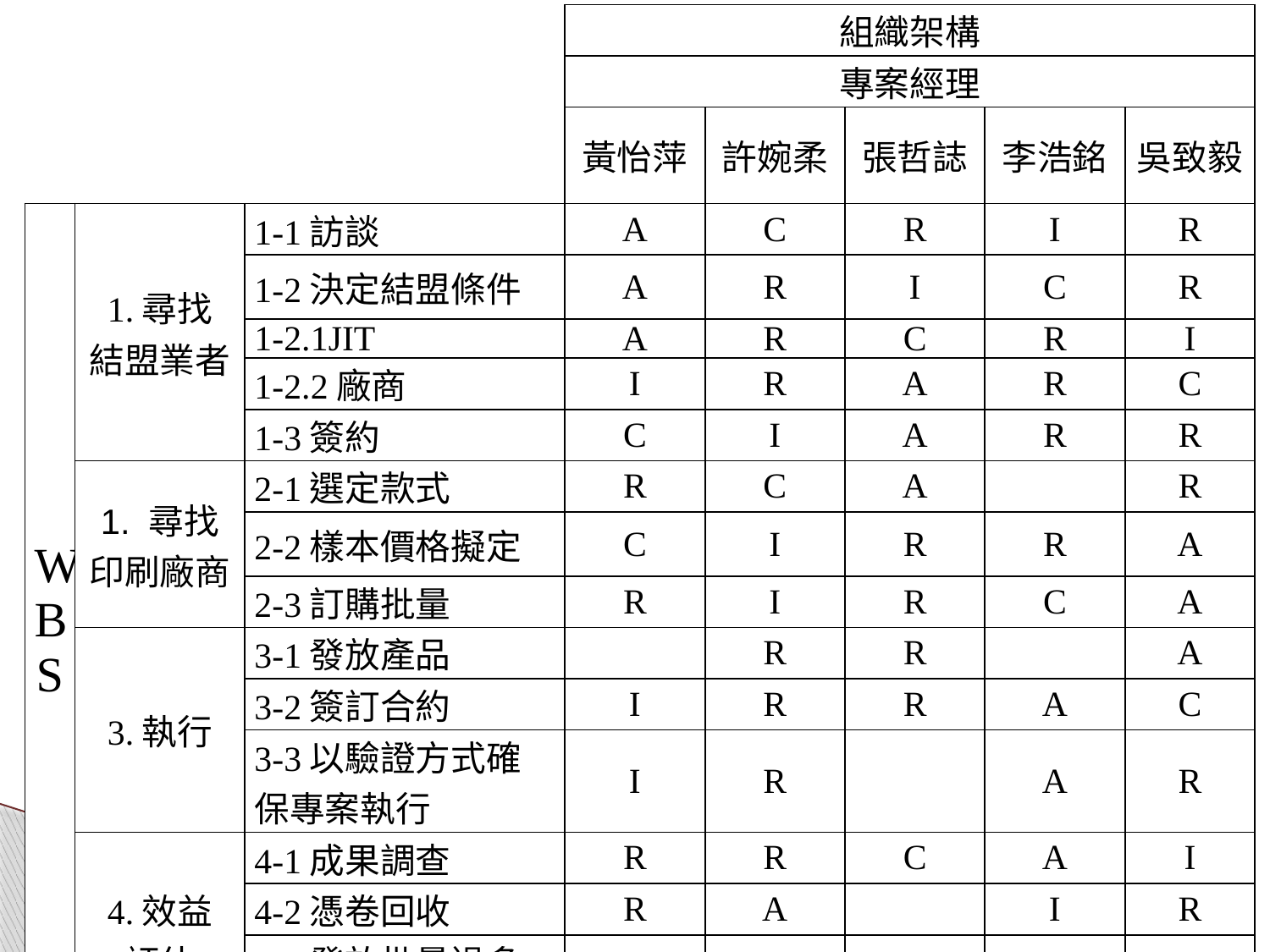

|  |  |  | 組織架構 |  |  |  |  |
| --- | --- | --- | --- | --- | --- | --- | --- |
|  |  |  | 專案經理 |  |  |  |  |
|  |  |  | 黃怡萍 | 許婉柔 | 張哲誌 | 李浩銘 | 吳致毅 |
| WBS | 1.尋找 結盟業者 | 1-1訪談 | A | C | R | I | R |
|  |  | 1-2決定結盟條件 | A | R | I | C | R |
|  |  | 1-2.1JIT | A | R | C | R | I |
|  |  | 1-2.2廠商 | I | R | A | R | C |
|  |  | 1-3簽約 | C | I | A | R | R |
|  | 尋找 印刷廠商 | 2-1選定款式 | R | C | A |  | R |
|  |  | 2-2樣本價格擬定 | C | I | R | R | A |
|  |  | 2-3訂購批量 | R | I | R | C | A |
|  | 3.執行 | 3-1發放產品 |  | R | R |  | A |
|  |  | 3-2簽訂合約 | I | R | R | A | C |
|  |  | 3-3以驗證方式確保專案執行 | I | R |  | A | R |
|  | 4.效益 評估 | 4-1成果調查 | R | R | C | A | I |
|  |  | 4-2憑卷回收 | R | A |  | I | R |
|  |  | 4-3發放批量過多、過少之查詢 | C | A | R | R | I |
責任指派矩陣
專案管理
2015/09/29
19